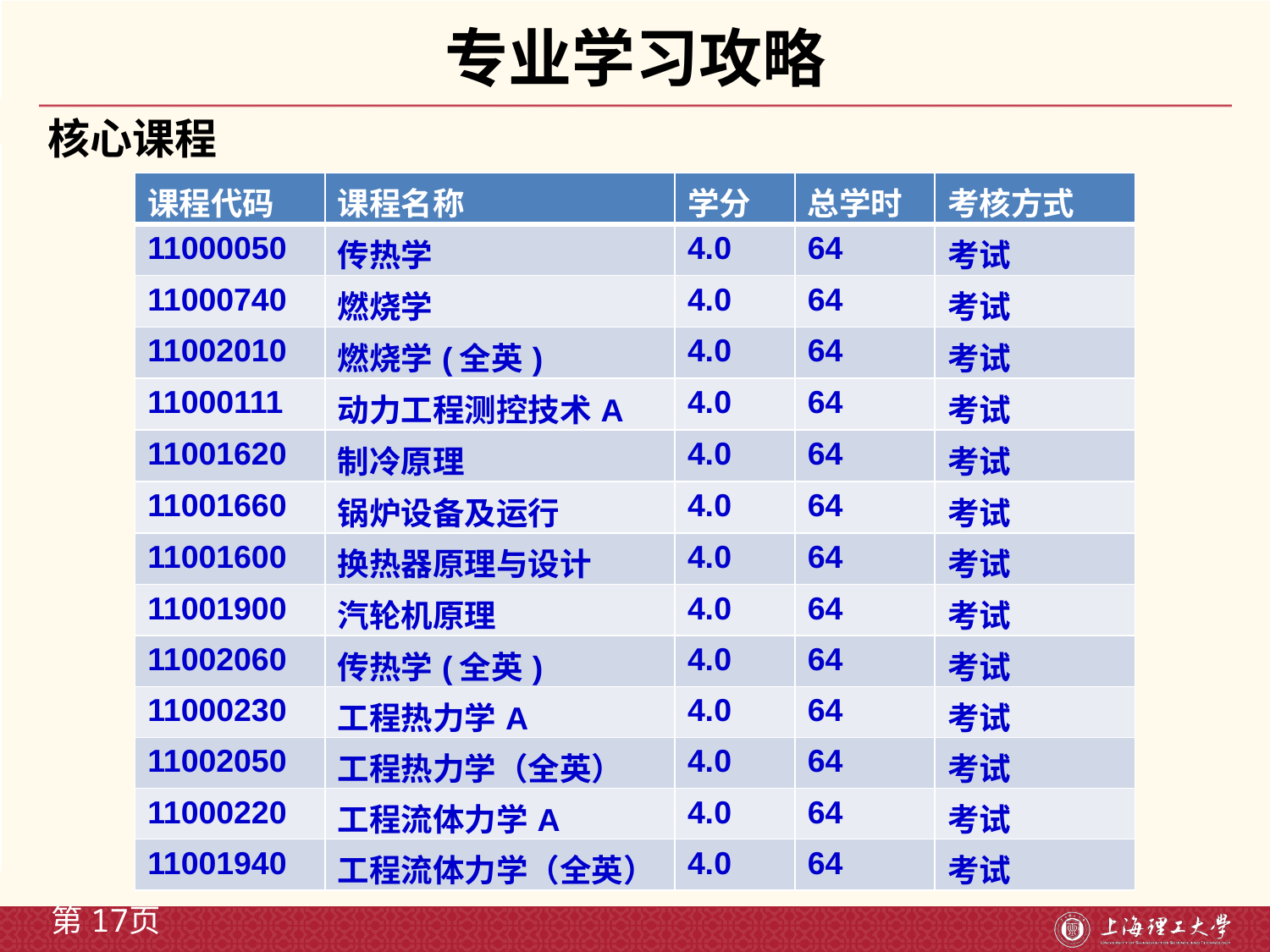

# 专业学习攻略
核心课程
| 课程代码 | 课程名称 | 学分 | 总学时 | 考核方式 |
| --- | --- | --- | --- | --- |
| 11000050 | 传热学 | 4.0 | 64 | 考试 |
| 11000740 | 燃烧学 | 4.0 | 64 | 考试 |
| 11002010 | 燃烧学(全英) | 4.0 | 64 | 考试 |
| 11000111 | 动力工程测控技术A | 4.0 | 64 | 考试 |
| 11001620 | 制冷原理 | 4.0 | 64 | 考试 |
| 11001660 | 锅炉设备及运行 | 4.0 | 64 | 考试 |
| 11001600 | 换热器原理与设计 | 4.0 | 64 | 考试 |
| 11001900 | 汽轮机原理 | 4.0 | 64 | 考试 |
| 11002060 | 传热学(全英) | 4.0 | 64 | 考试 |
| 11000230 | 工程热力学A | 4.0 | 64 | 考试 |
| 11002050 | 工程热力学（全英） | 4.0 | 64 | 考试 |
| 11000220 | 工程流体力学A | 4.0 | 64 | 考试 |
| 11001940 | 工程流体力学（全英） | 4.0 | 64 | 考试 |
第17页